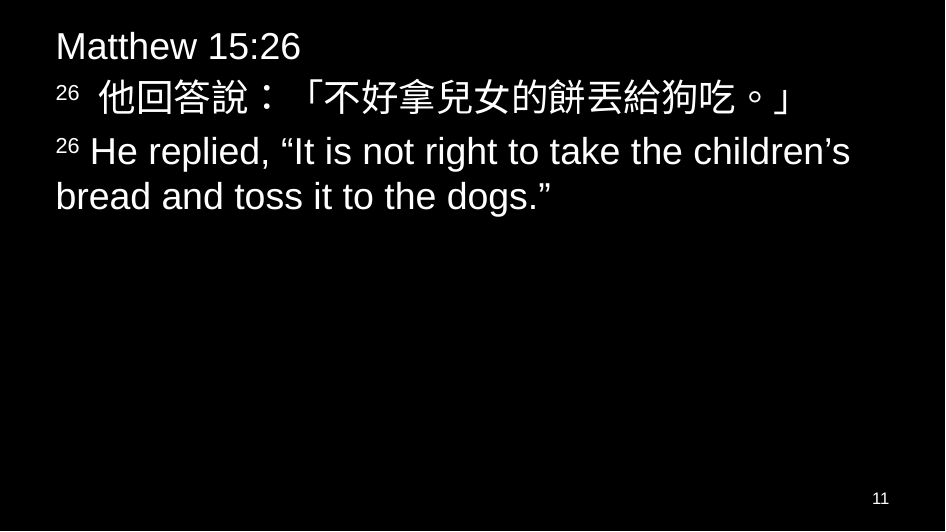

Matthew 15:26
26 他回答說：「不好拿兒女的餅丟給狗吃。」
26 He replied, “It is not right to take the children’s bread and toss it to the dogs.”

11